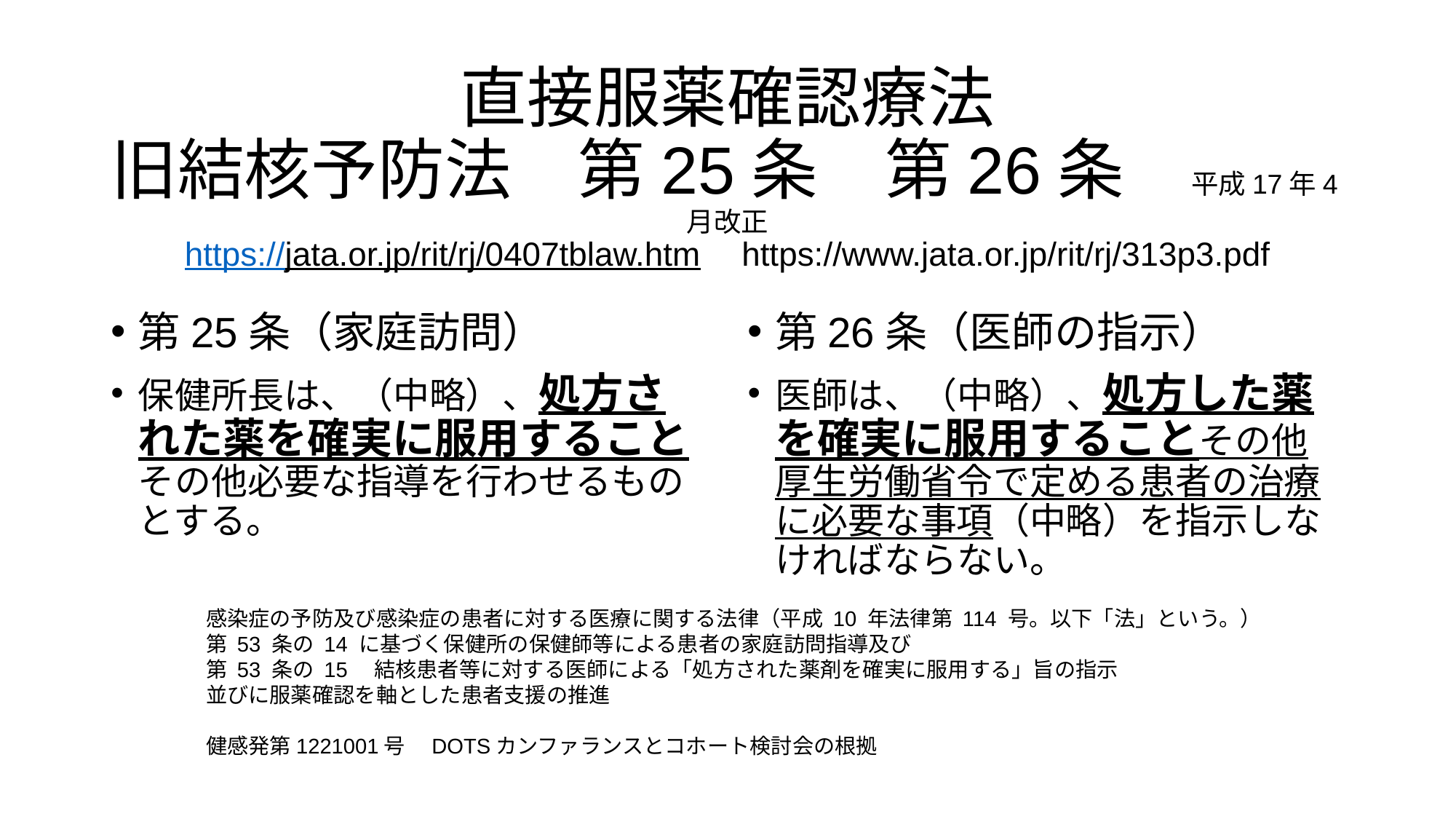

# 直接服薬確認療法 旧結核予防法　第25条　第26条　平成17年4月改正 https://jata.or.jp/rit/rj/0407tblaw.htm　https://www.jata.or.jp/rit/rj/313p3.pdf
第25条（家庭訪問）
保健所長は、（中略）、処方された薬を確実に服用することその他必要な指導を行わせるものとする。
第26条（医師の指示）
医師は、（中略）、処方した薬を確実に服用することその他厚生労働省令で定める患者の治療に必要な事項（中略）を指示しなければならない。
感染症の予防及び感染症の患者に対する医療に関する法律（平成 10 年法律第 114 号。以下「法」という。）
第 53 条の 14 に基づく保健所の保健師等による患者の家庭訪問指導及び
第 53 条の 15　結核患者等に対する医師による「処方された薬剤を確実に服用する」旨の指示
並びに服薬確認を軸とした患者支援の推進

健感発第1221001号　DOTSカンファランスとコホート検討会の根拠